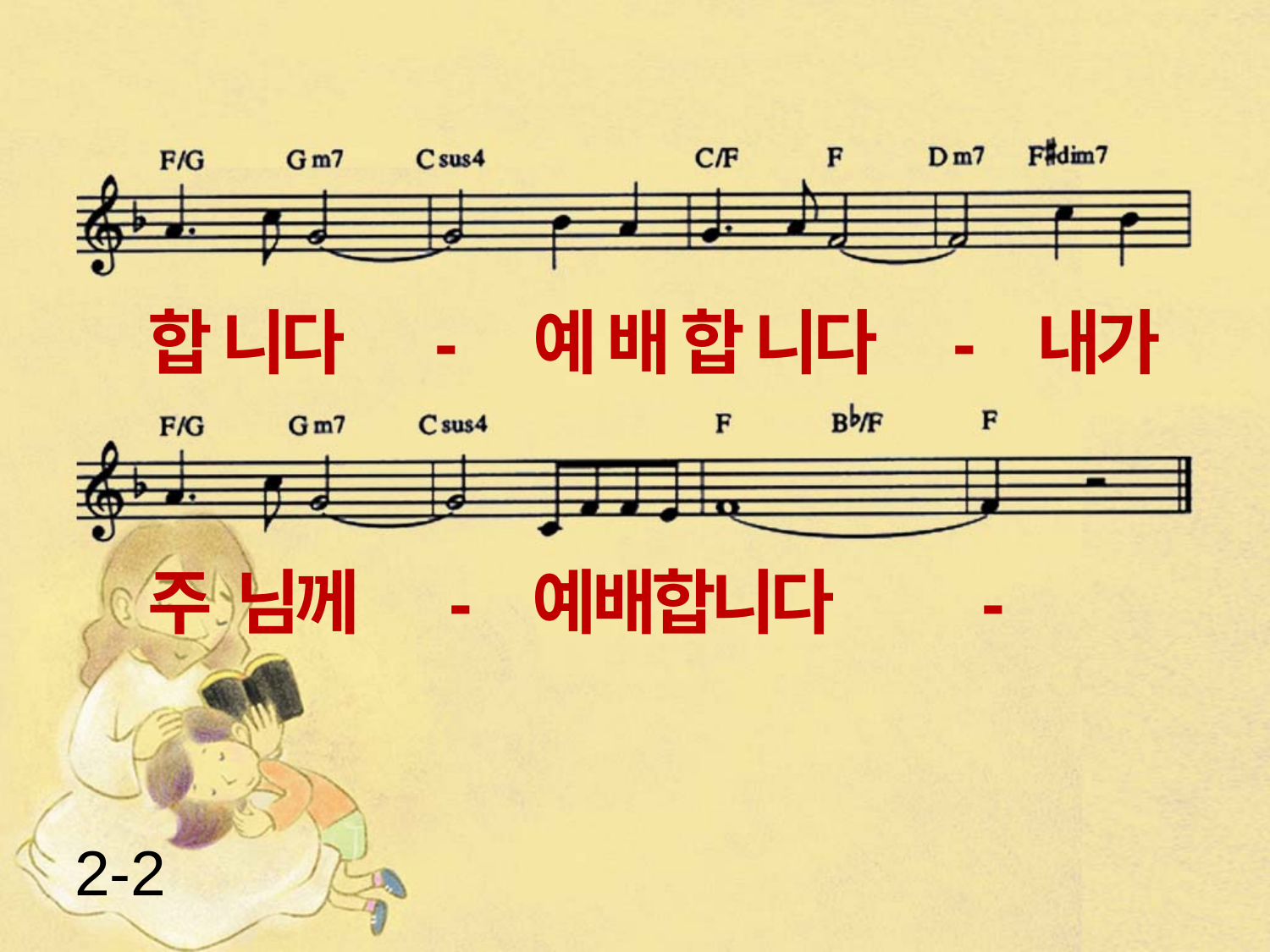

합 니다     -    예 배 합 니다    -   내가
주  님께     -   예배합니다         -
2-2